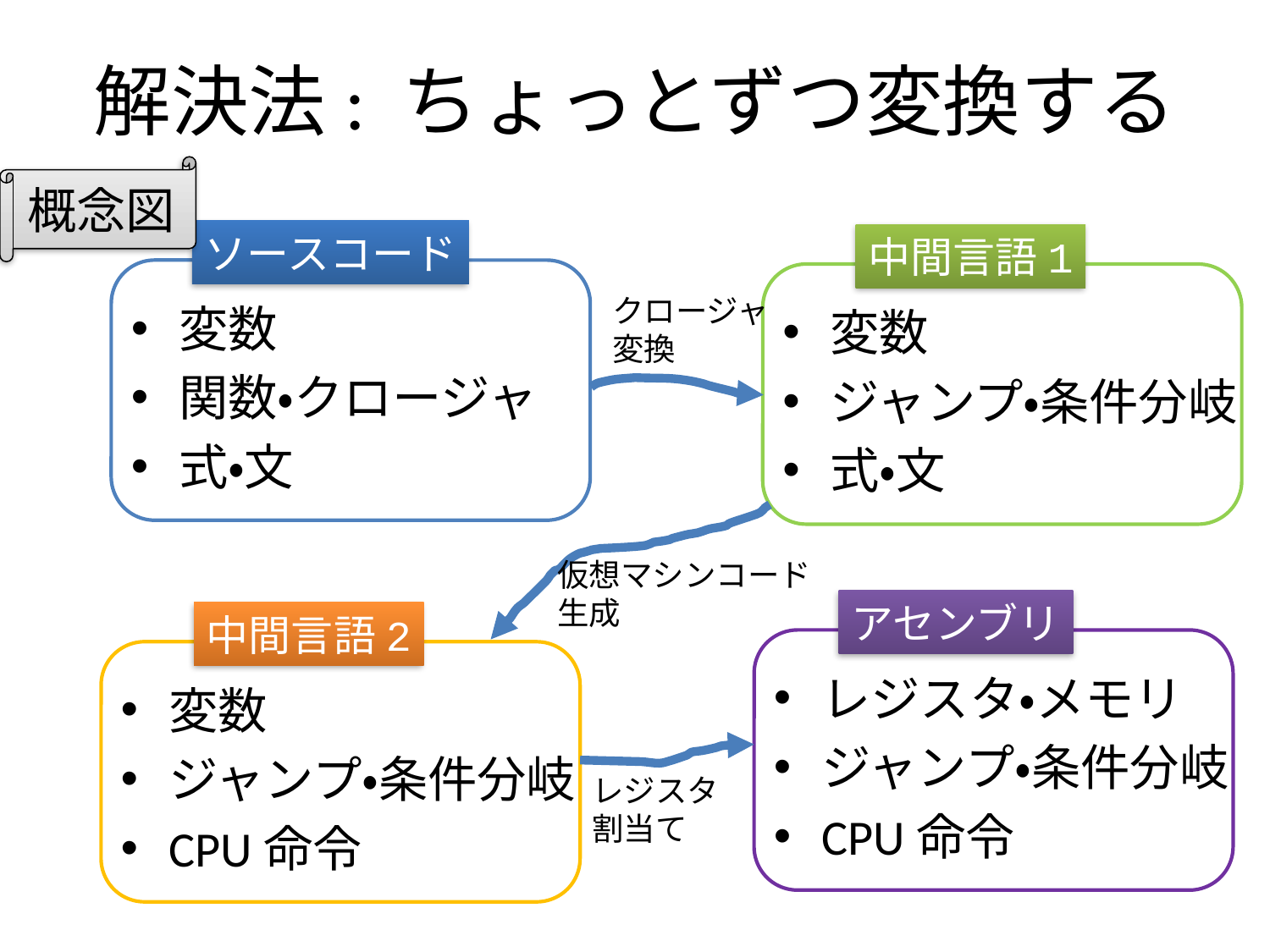

# 解決法: ちょっとずつ変換する
概念図
ソースコード
中間言語1

クロージャ
変換
変数
関数・クロージャ
式・文
変数
ジャンプ・条件分岐
式・文

仮想マシンコード
生成
アセンブリ
中間言語2

レジスタ・メモリ
ジャンプ・条件分岐
CPU命令
変数
ジャンプ・条件分岐
CPU命令

レジスタ
割当て